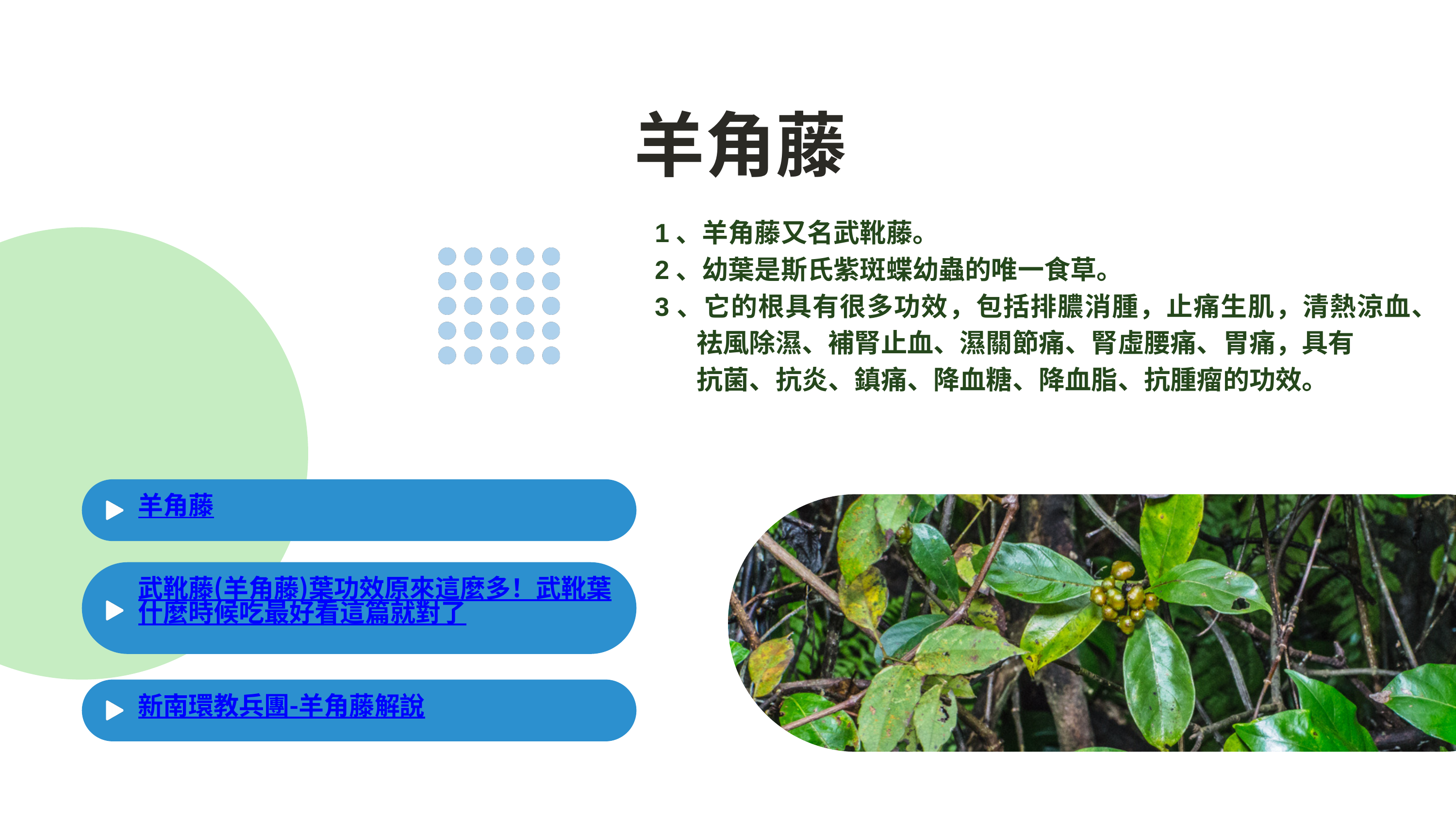

羊角藤
1、羊角藤又名武靴藤。
2、幼葉是斯氏紫斑蝶幼蟲的唯一食草。
3、它的根具有很多功效，包括排膿消腫，止痛生肌，清熱涼血、
      祛風除濕、補腎止血、濕關節痛、腎虛腰痛、胃痛，具有
      抗菌、抗炎、鎮痛、降血糖、降血脂、抗腫瘤的功效。

羊角藤

武靴藤(羊角藤)葉功效原來這麼多！武靴葉什麼時候吃最好看這篇就對了

新南環教兵團-羊角藤解說